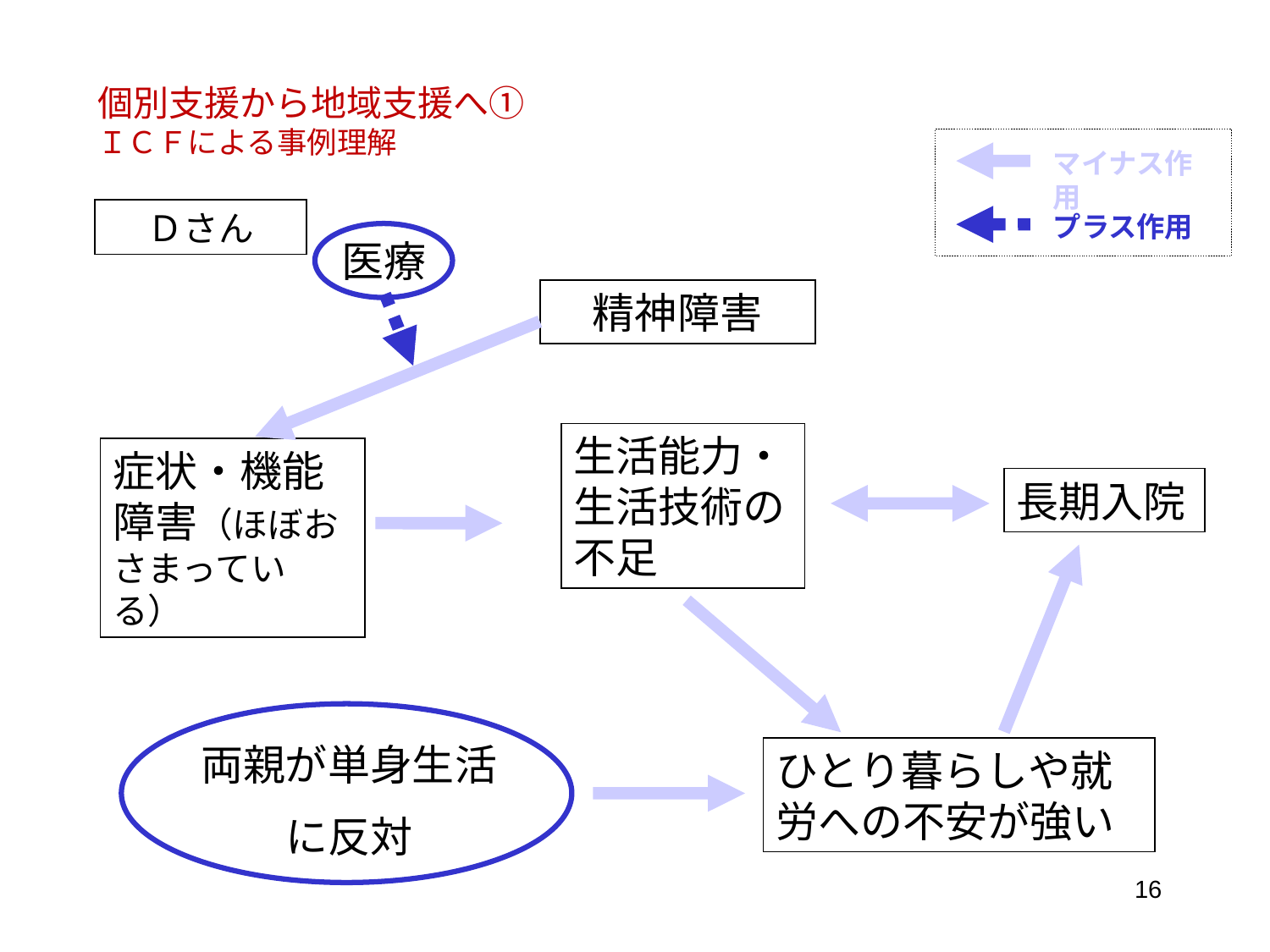

# 個別支援から地域支援へ① ＩＣＦによる事例理解

マイナス作用

Ｄさん
プラス作用
医療

精神障害

生活能力・生活技術の不足
症状・機能障害（ほぼおさまっている）
長期入院

両親が単身生活
に反対
ひとり暮らしや就労への不安が強い

16